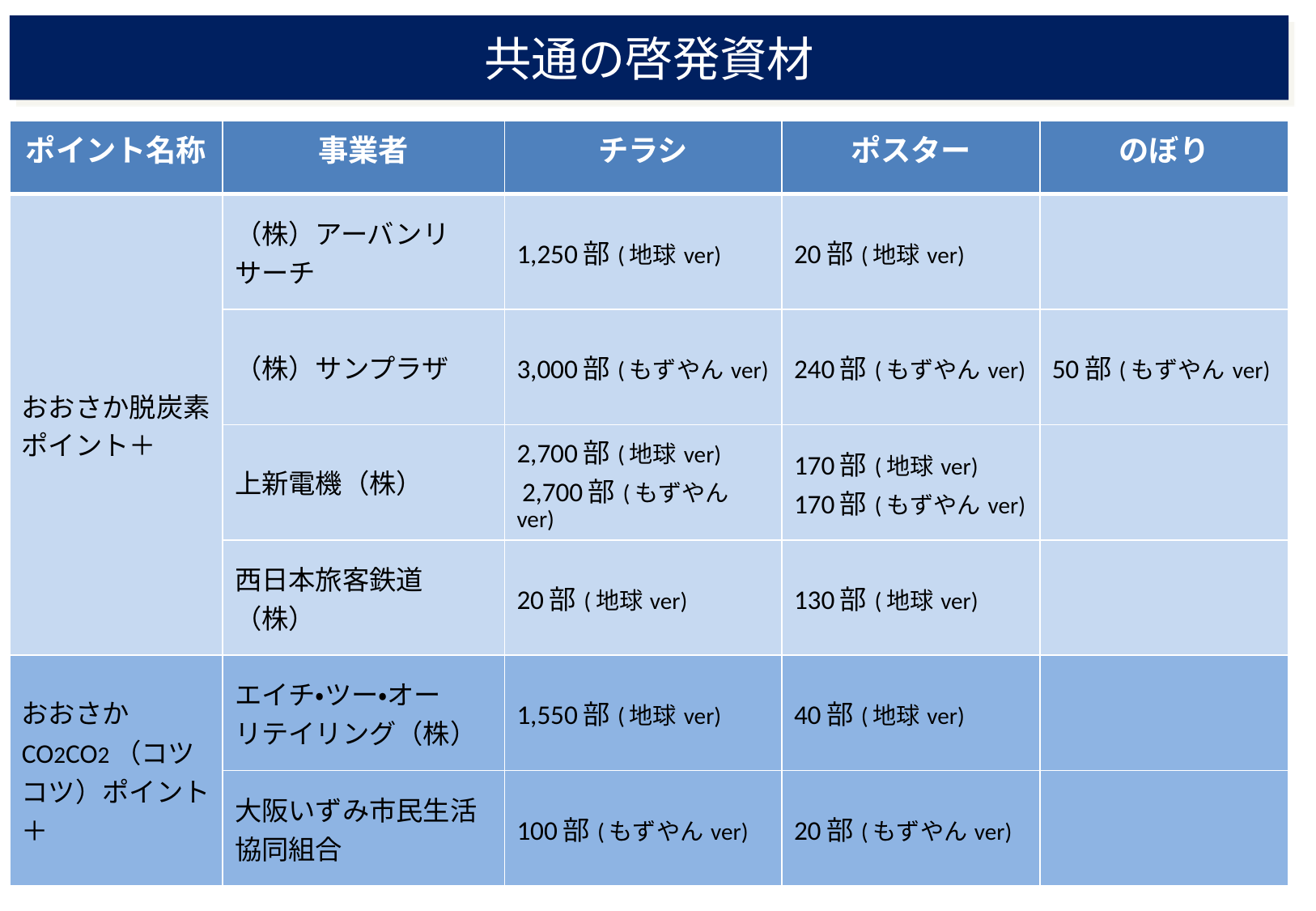

共通の啓発資材
| ポイント名称 | 事業者 | チラシ | ポスター | のぼり |
| --- | --- | --- | --- | --- |
| おおさか脱炭素ポイント＋ | （株）アーバンリサーチ | 1,250部(地球ver) | 20部(地球ver) |  |
|  | （株）サンプラザ | 3,000部(もずやんver) | 240部(もずやんver) | 50部(もずやんver) |
|  | 上新電機（株） | 2,700部(地球ver) 2,700部(もずやんver) | 170部(地球ver) 170部(もずやんver) |  |
|  | 西日本旅客鉄道（株） | 20部(地球ver) | 130部(地球ver) |  |
| おおさかCO2CO2（コツコツ）ポイント＋ | エイチ・ツー・オー リテイリング（株） | 1,550部(地球ver) | 40部(地球ver) |  |
|  | 大阪いずみ市民生活 協同組合 | 100部(もずやんver) | 20部(もずやんver) |  |